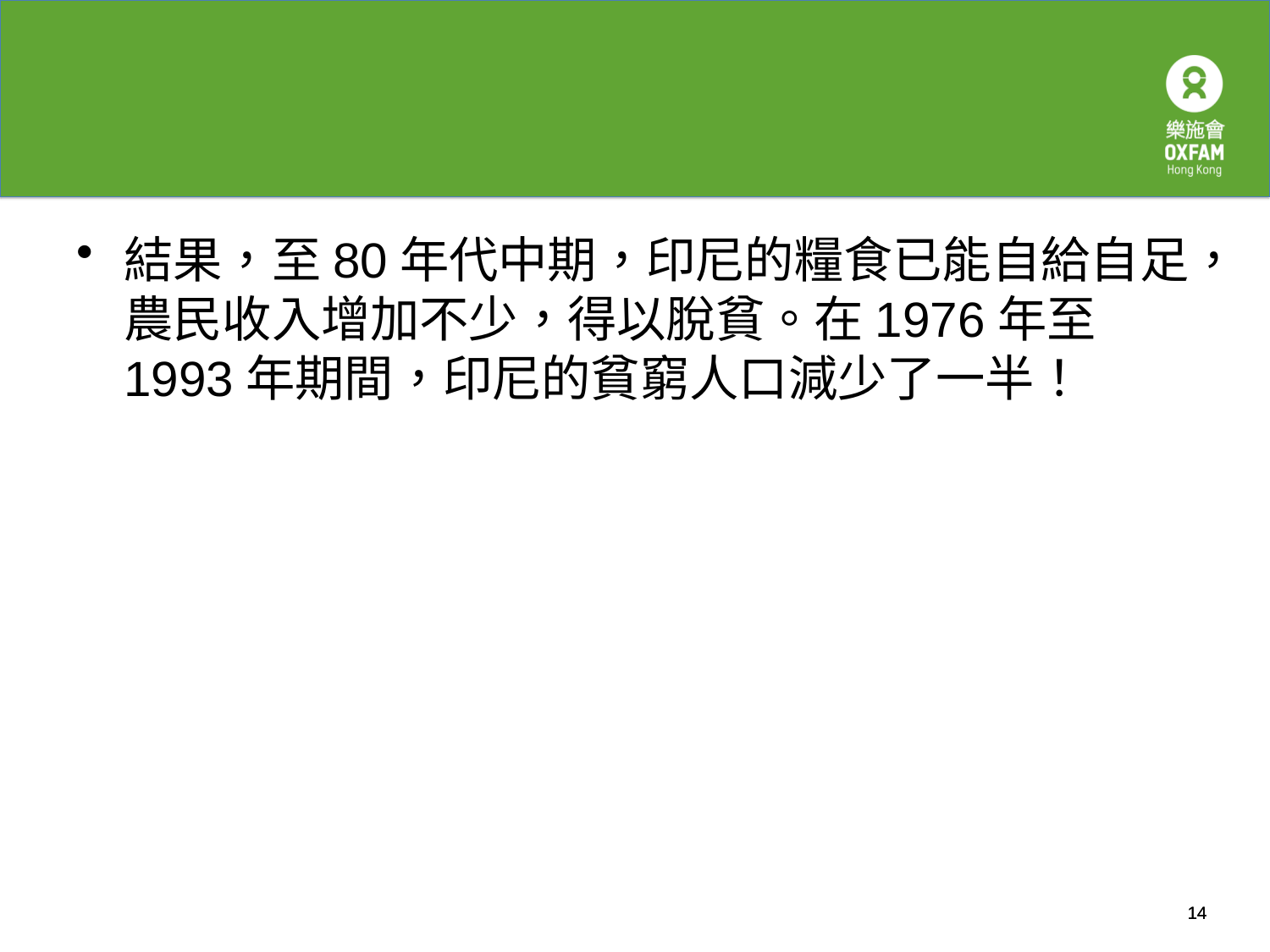

#
結果，至80年代中期，印尼的糧食已能自給自足，農民收入增加不少，得以脫貧。在1976年至1993年期間，印尼的貧窮人口減少了一半！